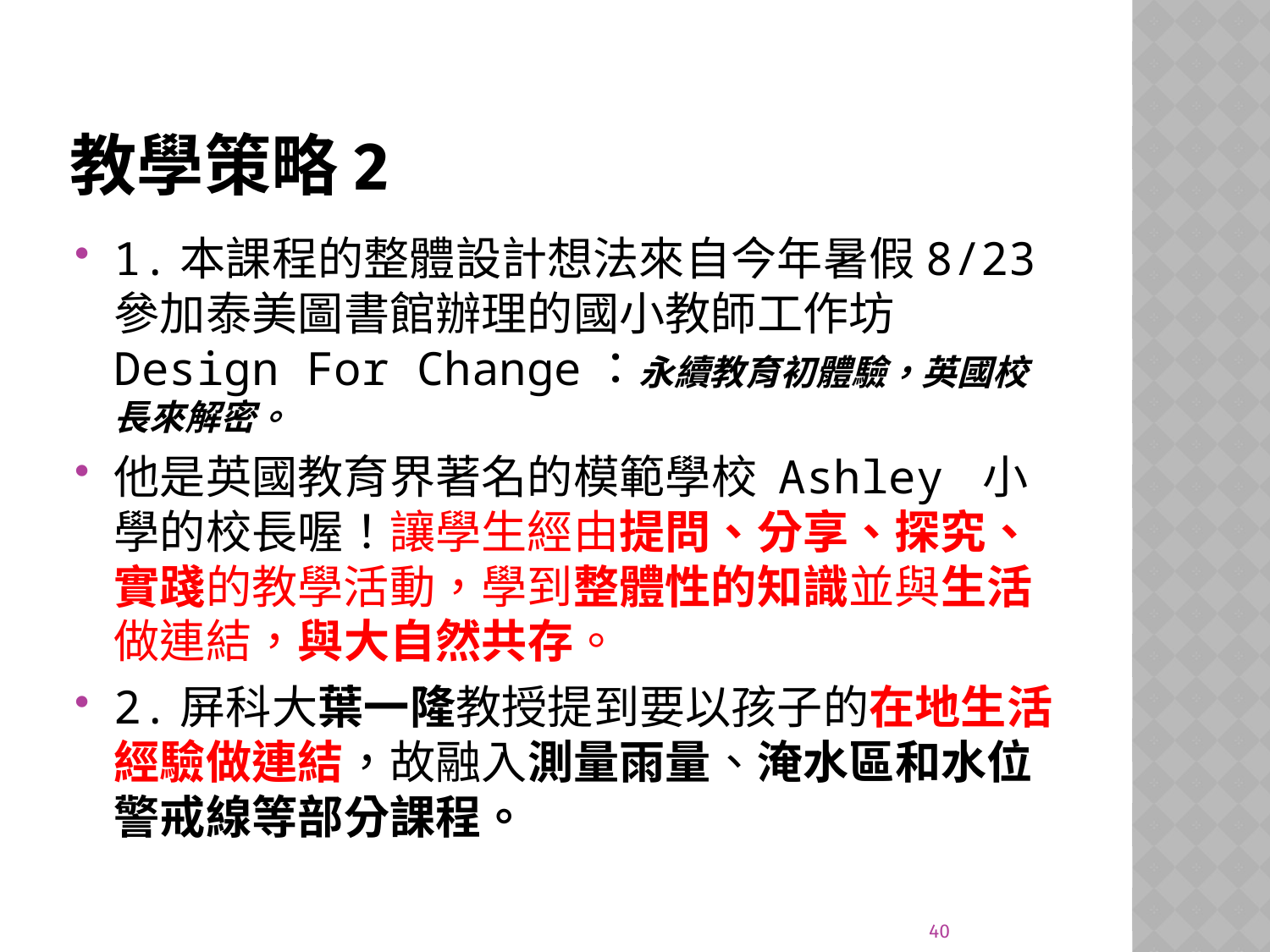

# 教學策略2
1.本課程的整體設計想法來自今年暑假8/23參加泰美圖書館辦理的國小教師工作坊Design For Change：永續教育初體驗，英國校長來解密。
他是英國教育界著名的模範學校 Ashley 小學的校長喔！讓學生經由提問、分享、探究、實踐的教學活動，學到整體性的知識並與生活做連結，與大自然共存。
2.屏科大葉一隆教授提到要以孩子的在地生活經驗做連結，故融入測量雨量、淹水區和水位警戒線等部分課程。
40